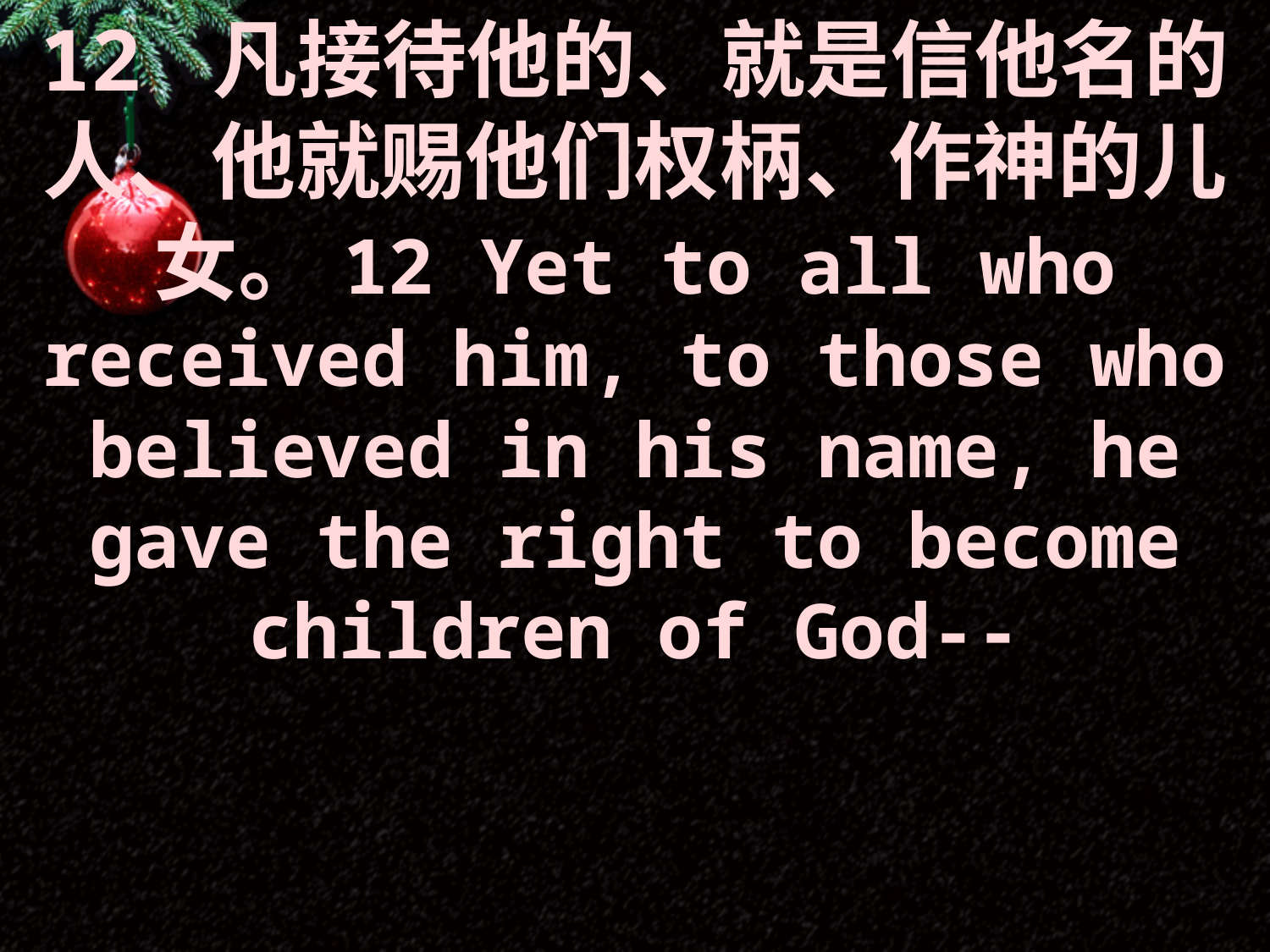

12 凡接待他的、就是信他名的人、他就赐他们权柄、作神的儿女。12 Yet to all who received him, to those who believed in his name, he gave the right to become children of God--